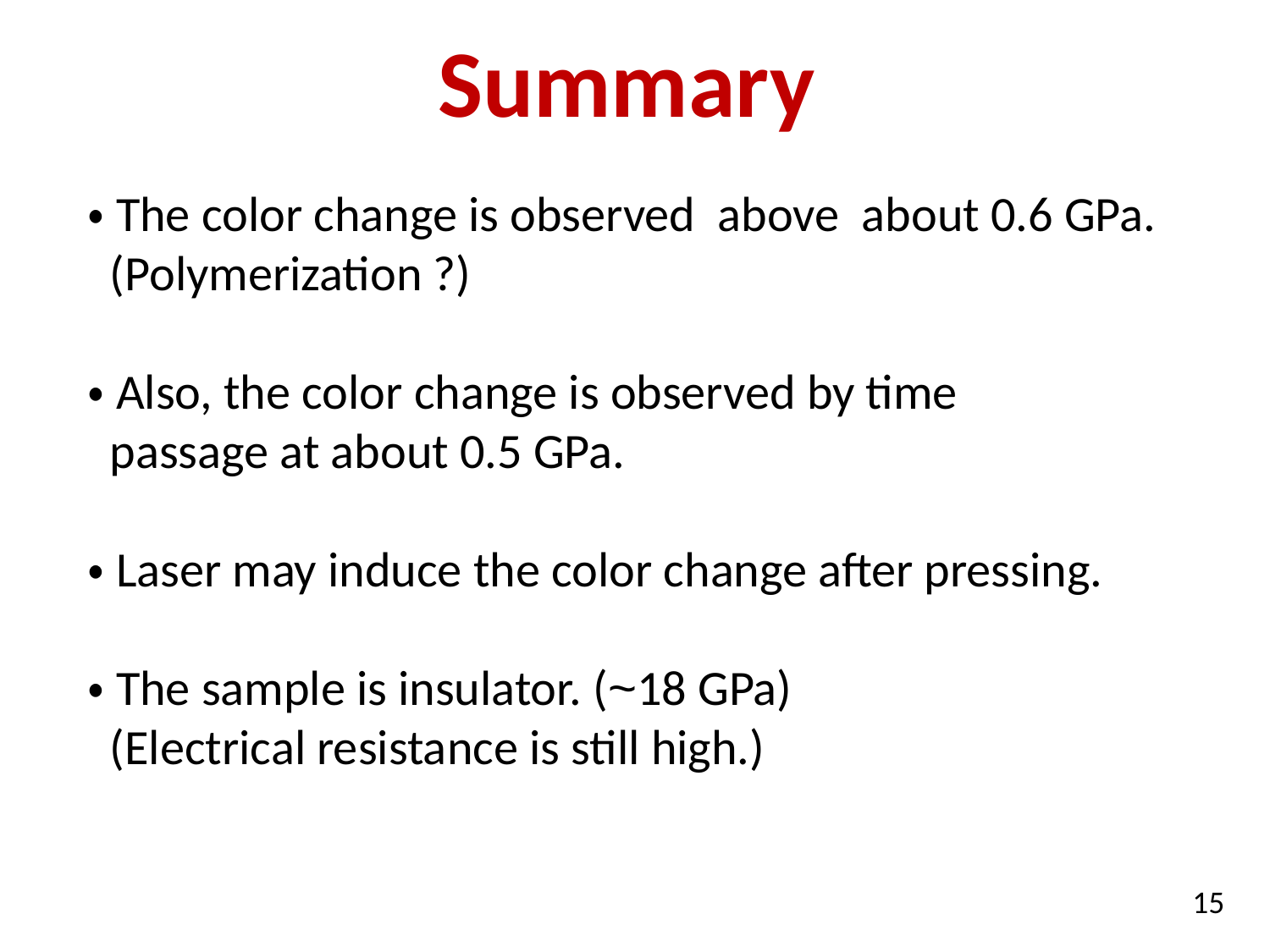

# Summary
・The color change is observed  above  about 0.6 GPa.
  (Polymerization ?)

・Also, the color change is observed by time
  passage at about 0.5 GPa.

・Laser may induce the color change after pressing.

・The sample is insulator. (~18 GPa)
  (Electrical resistance is still high.)

15